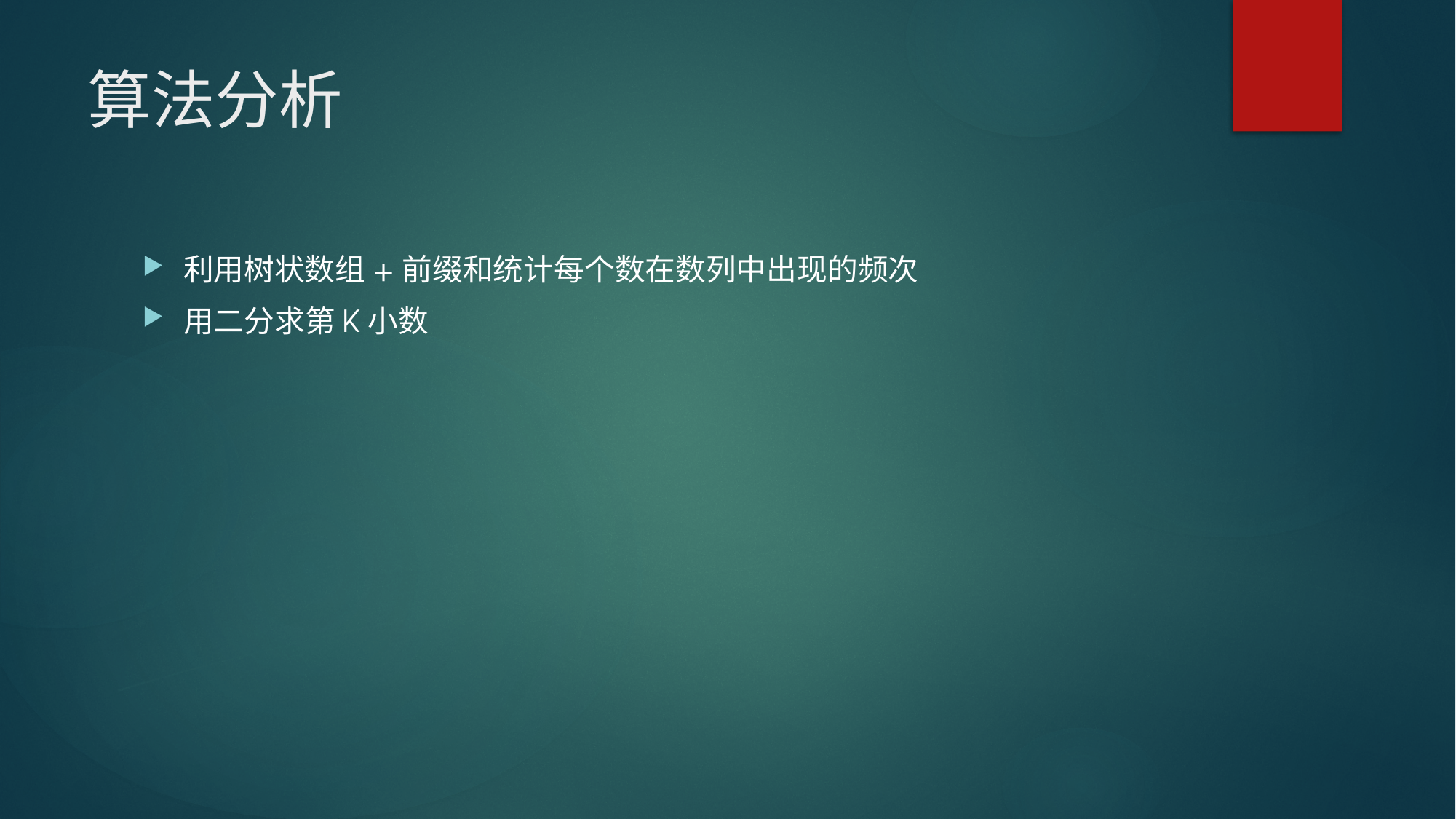

# 算法分析
利用树状数组+前缀和统计每个数在数列中出现的频次
用二分求第K小数